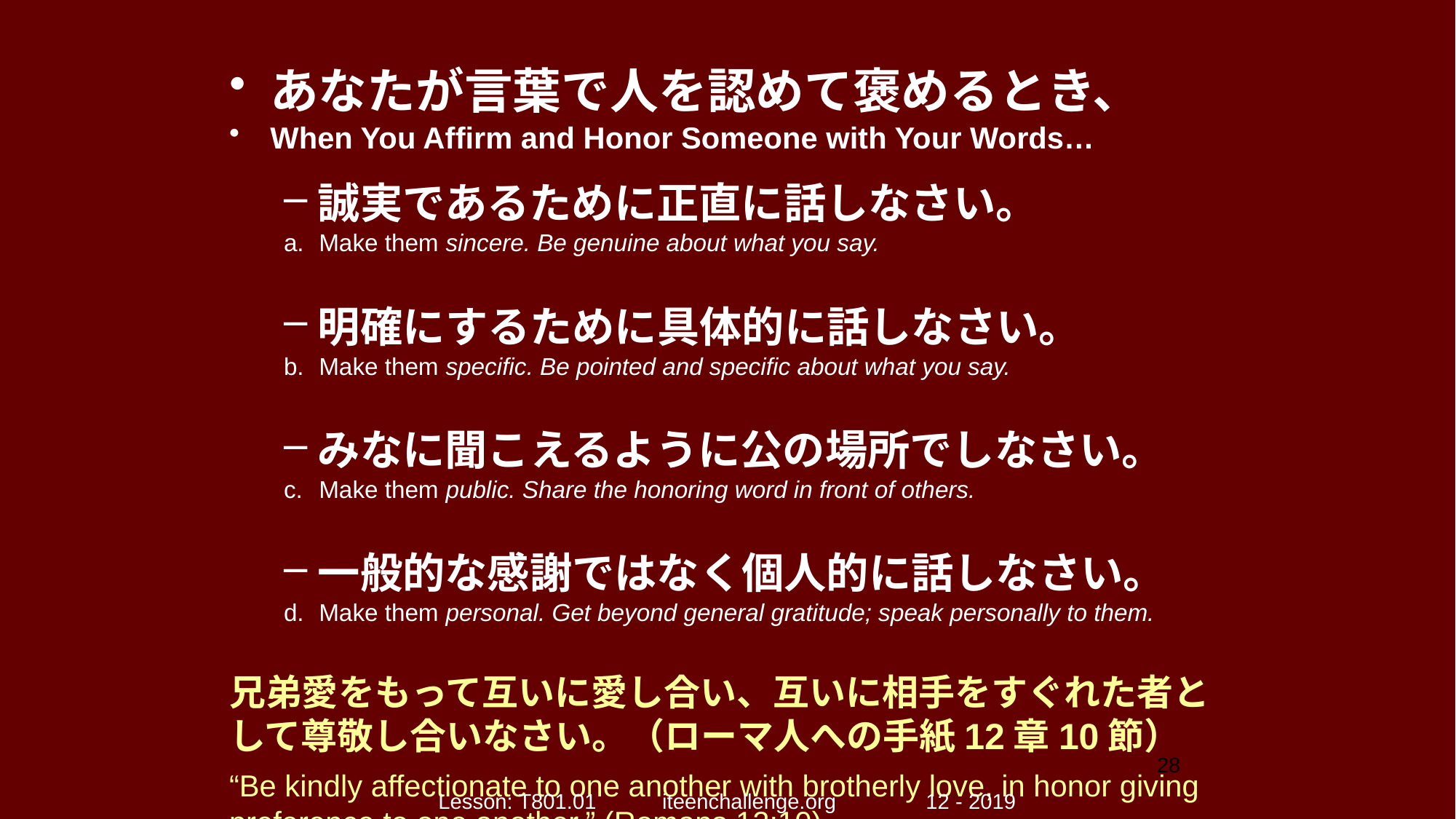

あなたが言葉で人を認めて褒めるとき、
When You Affirm and Honor Someone with Your Words…

誠実であるために正直に話しなさい。
a.	Make them sincere. Be genuine about what you say.

明確にするために具体的に話しなさい。
b.	Make them specific. Be pointed and specific about what you say.

みなに聞こえるように公の場所でしなさい。
c.	Make them public. Share the honoring word in front of others.

一般的な感謝ではなく個人的に話しなさい。
d.	Make them personal. Get beyond general gratitude; speak personally to them.

兄弟愛をもって互いに愛し合い、互いに相手をすぐれた者として尊敬し合いなさい。（ローマ人への手紙12章10節）
“Be kindly affectionate to one another with brotherly love, in honor giving preference to one another.” (Romans 12:10)
28
Lesson: T801.01           iteenchallenge.org               12 - 2019